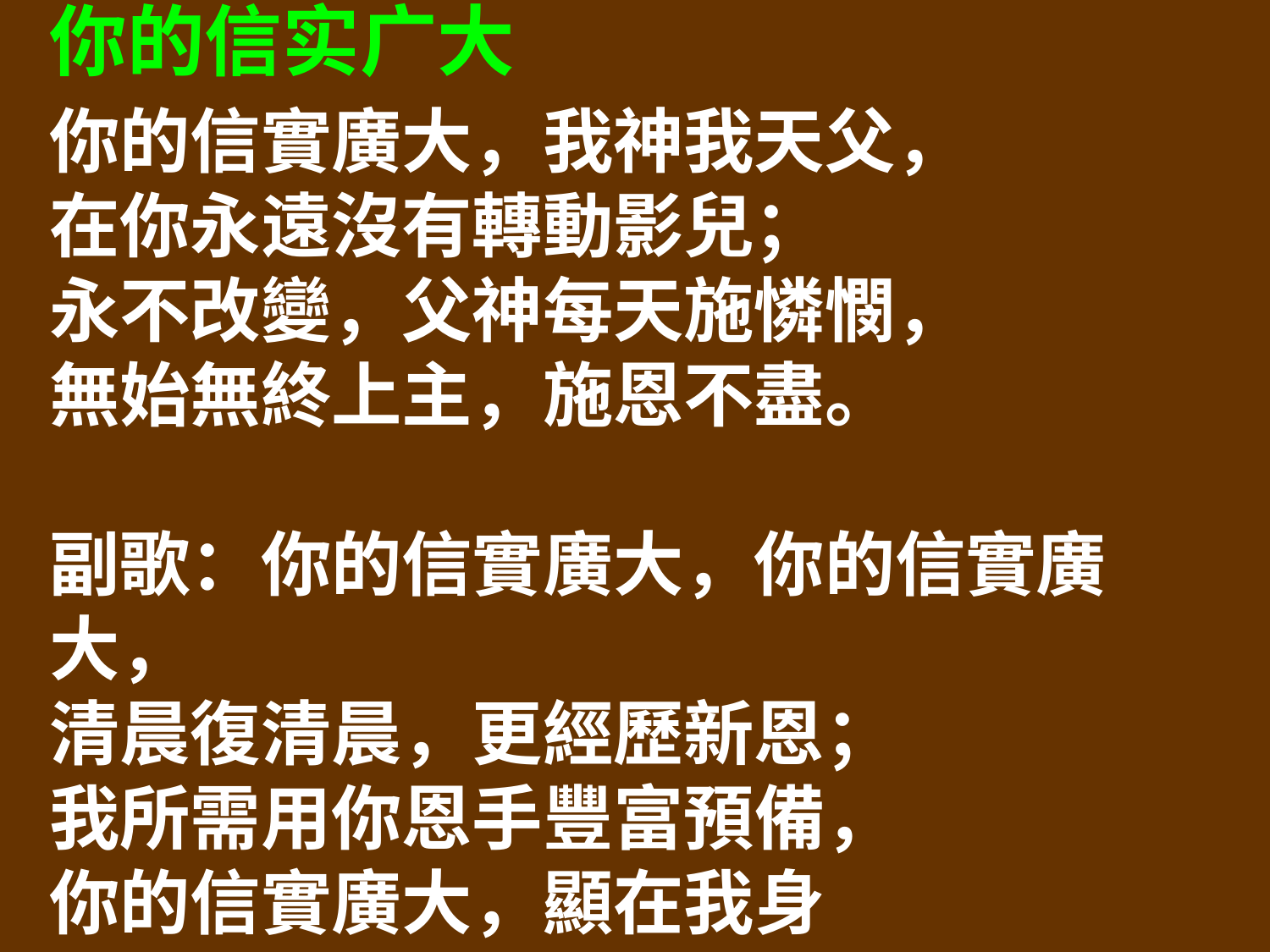

你的信实广大
你的信實廣大，我神我天父，
在你永遠沒有轉動影兒；
永不改變，父神每天施憐憫，
無始無終上主，施恩不盡。

副歌：你的信實廣大，你的信實廣大，
清晨復清晨，更經歷新恩；
我所需用你恩手豐富預備，
你的信實廣大，顯在我身